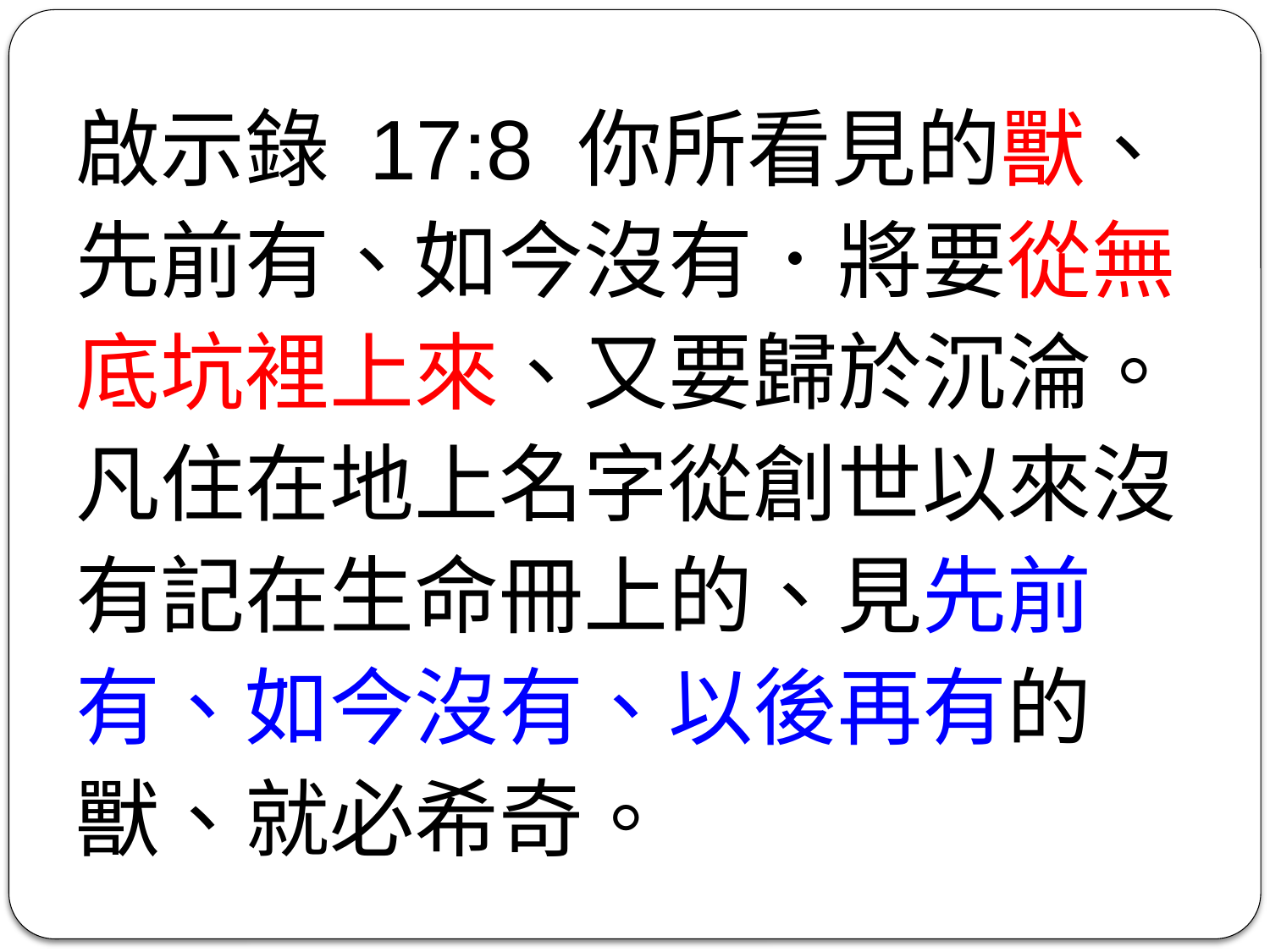

啟示錄 17:8 你所看見的獸、先前有、如今沒有．將要從無底坑裡上來、又要歸於沉淪。凡住在地上名字從創世以來沒有記在生命冊上的、見先前有、如今沒有、以後再有的獸、就必希奇。